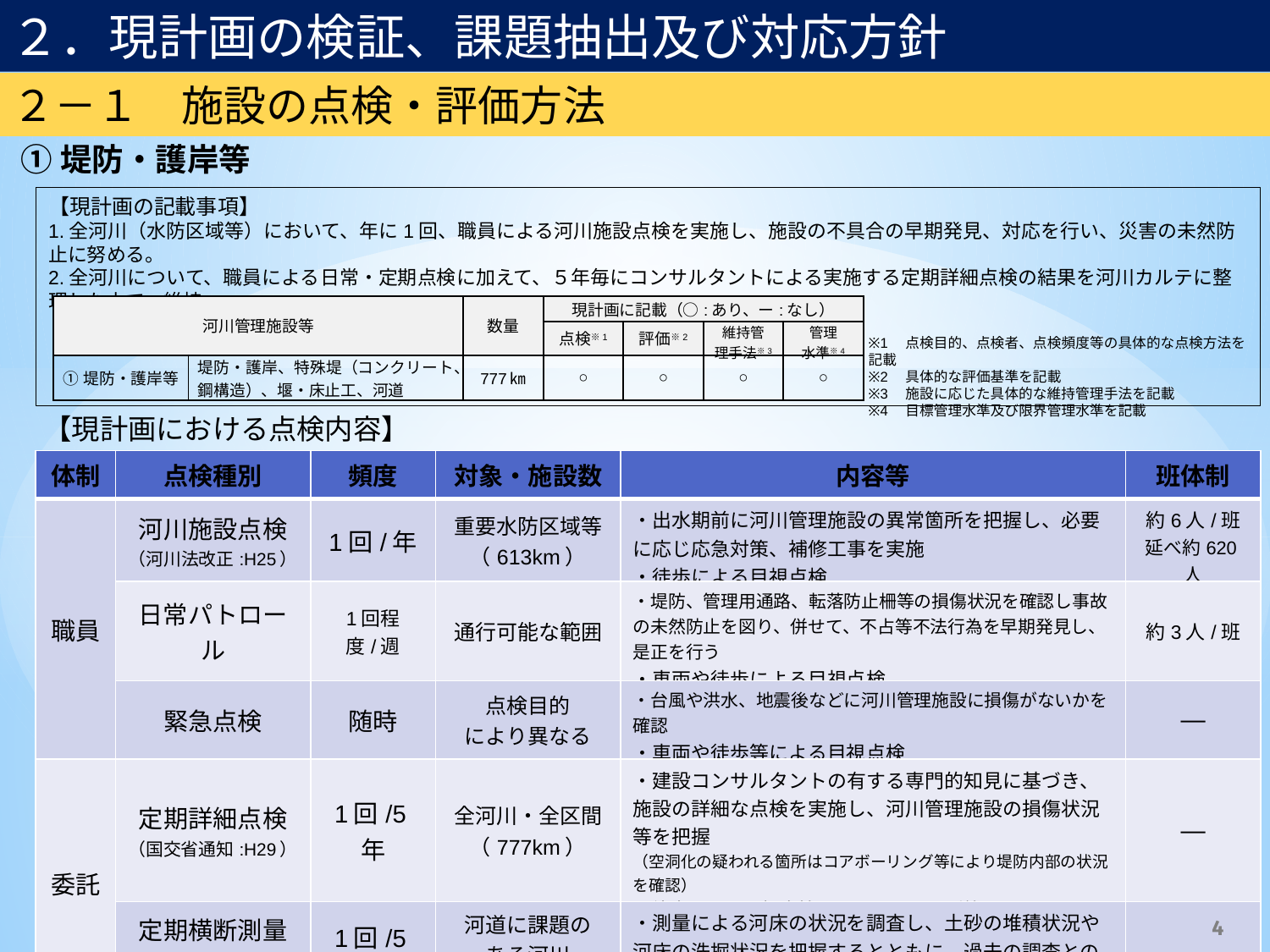

２．現計画の検証、課題抽出及び対応方針
２－１　施設の点検・評価方法
①堤防・護岸等
【現計画の記載事項】
1.全河川（水防区域等）において、年に1回、職員による河川施設点検を実施し、施設の不具合の早期発見、対応を行い、災害の未然防止に努める。
2.全河川について、職員による日常・定期点検に加えて、５年毎にコンサルタントによる実施する定期詳細点検の結果を河川カルテに整理した上で、維持
　 管理計画を作成、更新する。
| 河川管理施設等 | 河川管理施設等 | 数量 | 現計画に記載（○:あり、ー:なし） |  |  |  |
| --- | --- | --- | --- | --- | --- | --- |
|  |  |  | 点検※1 | 評価※2 | 維持管 理手法※3 | 管理 水準※4 |
| ①堤防・護岸等 | 堤防・護岸、特殊堤（コンクリート、鋼構造）、堰・床止工、河道 | 777㎞ | ○ | ○ | ○ | ○ |
※1　点検目的、点検者、点検頻度等の具体的な点検方法を記載
※2　具体的な評価基準を記載
※3　施設に応じた具体的な維持管理手法を記載
※4　目標管理水準及び限界管理水準を記載
【現計画における点検内容】
| 体制 | 点検種別 | 頻度 | 対象・施設数 | 内容等 | 班体制 |
| --- | --- | --- | --- | --- | --- |
| 職員 | 河川施設点検 （河川法改正:H25） | 1回/年 | 重要水防区域等 （613km） | ・出水期前に河川管理施設の異常箇所を把握し、必要に応じ応急対策、補修工事を実施 ・徒歩による目視点検 | 約6人/班 延べ約620人 |
|  | 日常パトロール | 1回程度/週 | 通行可能な範囲 | ・堤防、管理用通路、転落防止柵等の損傷状況を確認し事故の未然防止を図り、併せて、不占等不法行為を早期発見し、是正を行う ・車両や徒歩による目視点検 | 約3人/班 |
|  | 緊急点検 | 随時 | 点検目的 により異なる | ・台風や洪水、地震後などに河川管理施設に損傷がないかを確認 ・車両や徒歩等による目視点検 | ― |
| 委託 | 定期詳細点検 （国交省通知:H29） | 1回/5年 | 全河川・全区間 （777km） | ・建設コンサルタントの有する専門的知見に基づき、施設の詳細な点検を実施し、河川管理施設の損傷状況等を把握 （空洞化の疑われる箇所はコアボーリング等により堤防内部の状況を確認） ・徒歩による目視点検、コアボーリング等 | ― |
|  | 定期横断測量 （河川砂防技術基準改定:R3） | 1回/5年 | 河道に課題の ある河川 （559km） | ・測量による河床の状況を調査し、土砂の堆積状況や河床の洗掘状況を把握するとともに、過去の調査との比較により河床の変動傾向を把握 ・横断測量（測点毎） | ― |
4